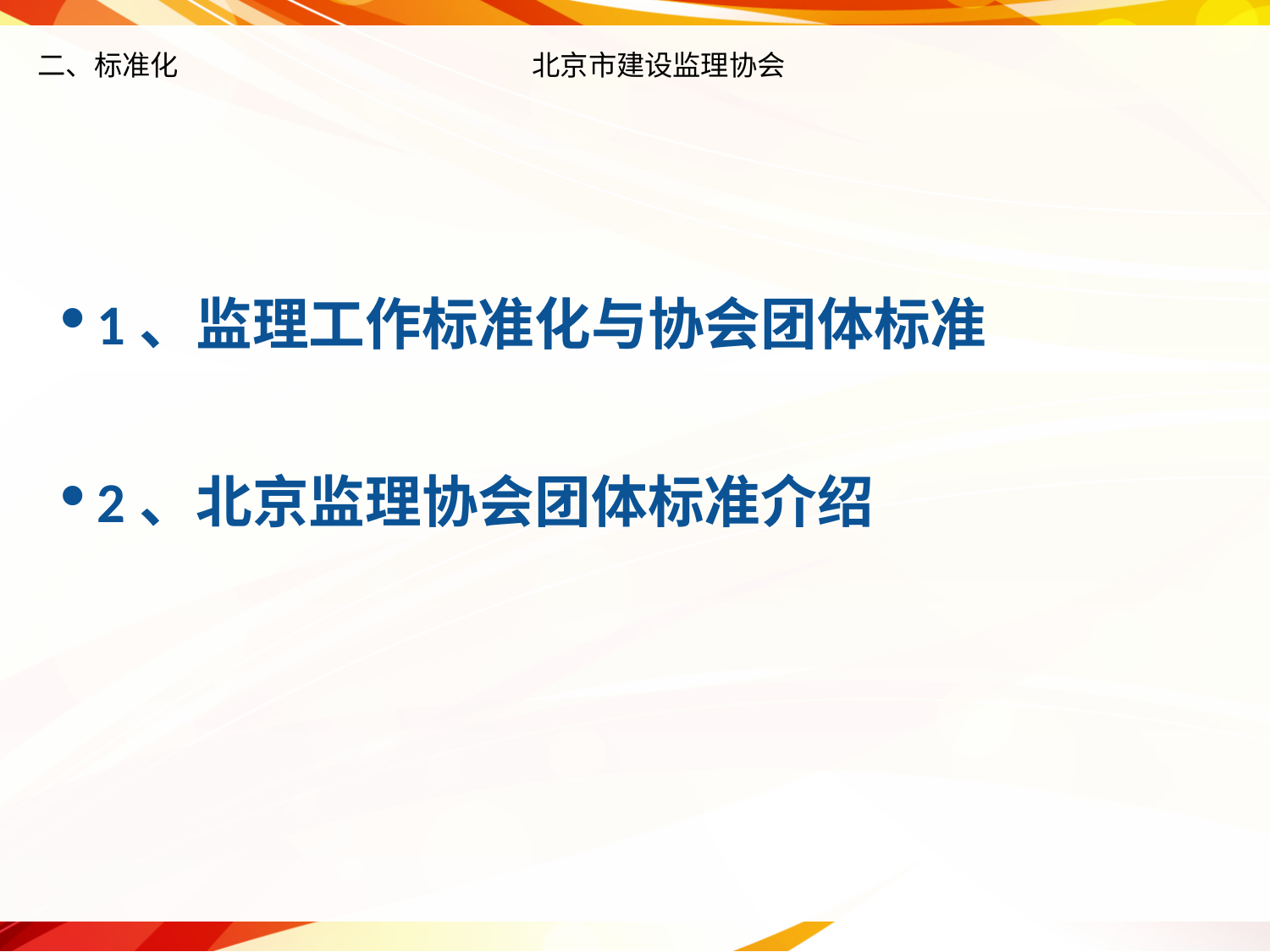

# 二、标准化                                                        北京市建设监理协会

1、监理工作标准化与协会团体标准

2、北京监理协会团体标准介绍